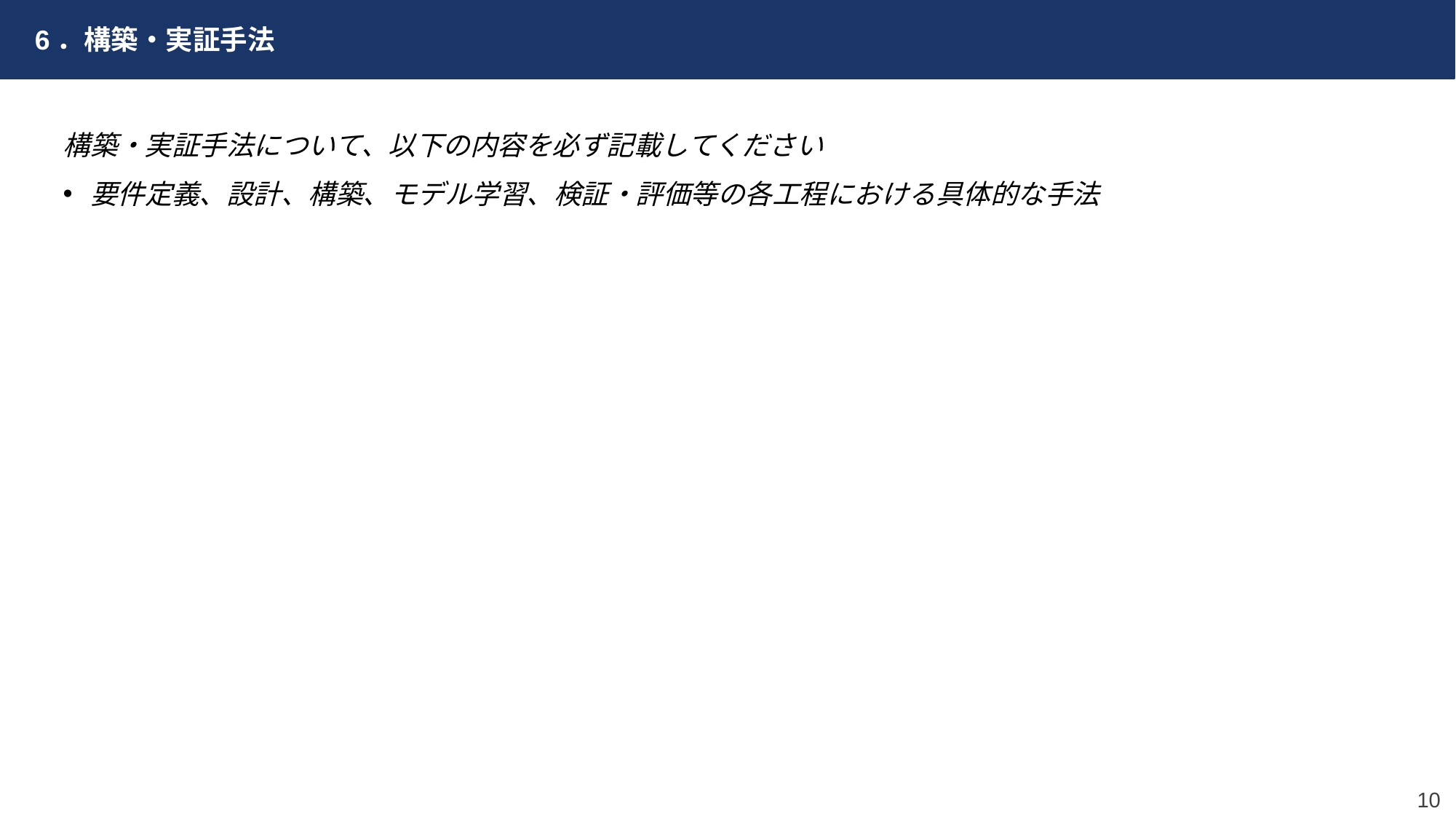

6．構築・実証手法
構築・実証手法について、以下の内容を必ず記載してください
要件定義、設計、構築、モデル学習、検証・評価等の各工程における具体的な手法